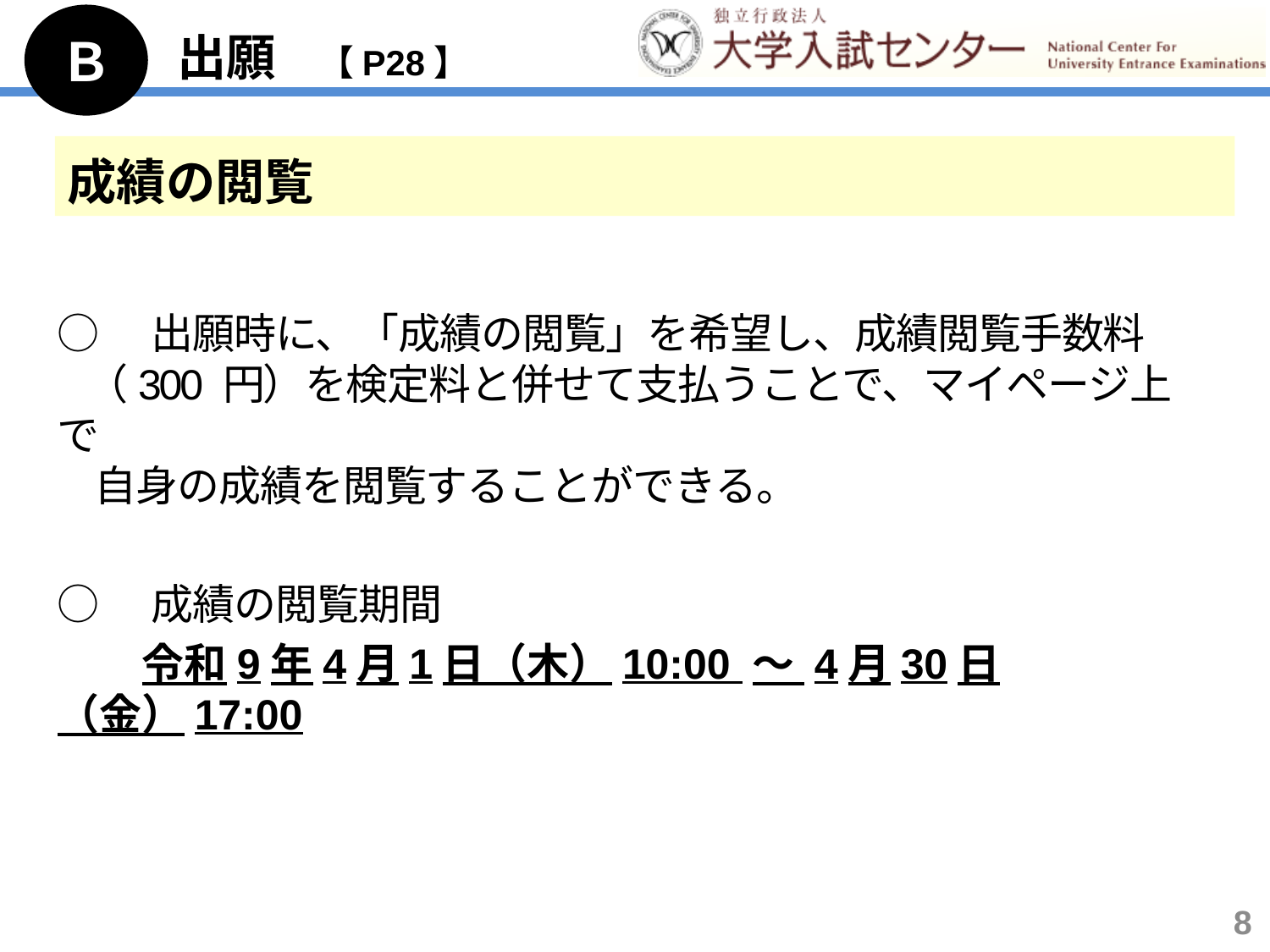

Ｂ
出願　【P28】
成績の閲覧
○　出願時に、「成績の閲覧」を希望し、成績閲覧手数料
  （300 円）を検定料と併せて支払うことで、マイページ上で
   自身の成績を閲覧することができる。

○　成績の閲覧期間
　　令和9年4月1日（木）10:00 ～ 4月30日（金）17:00
8